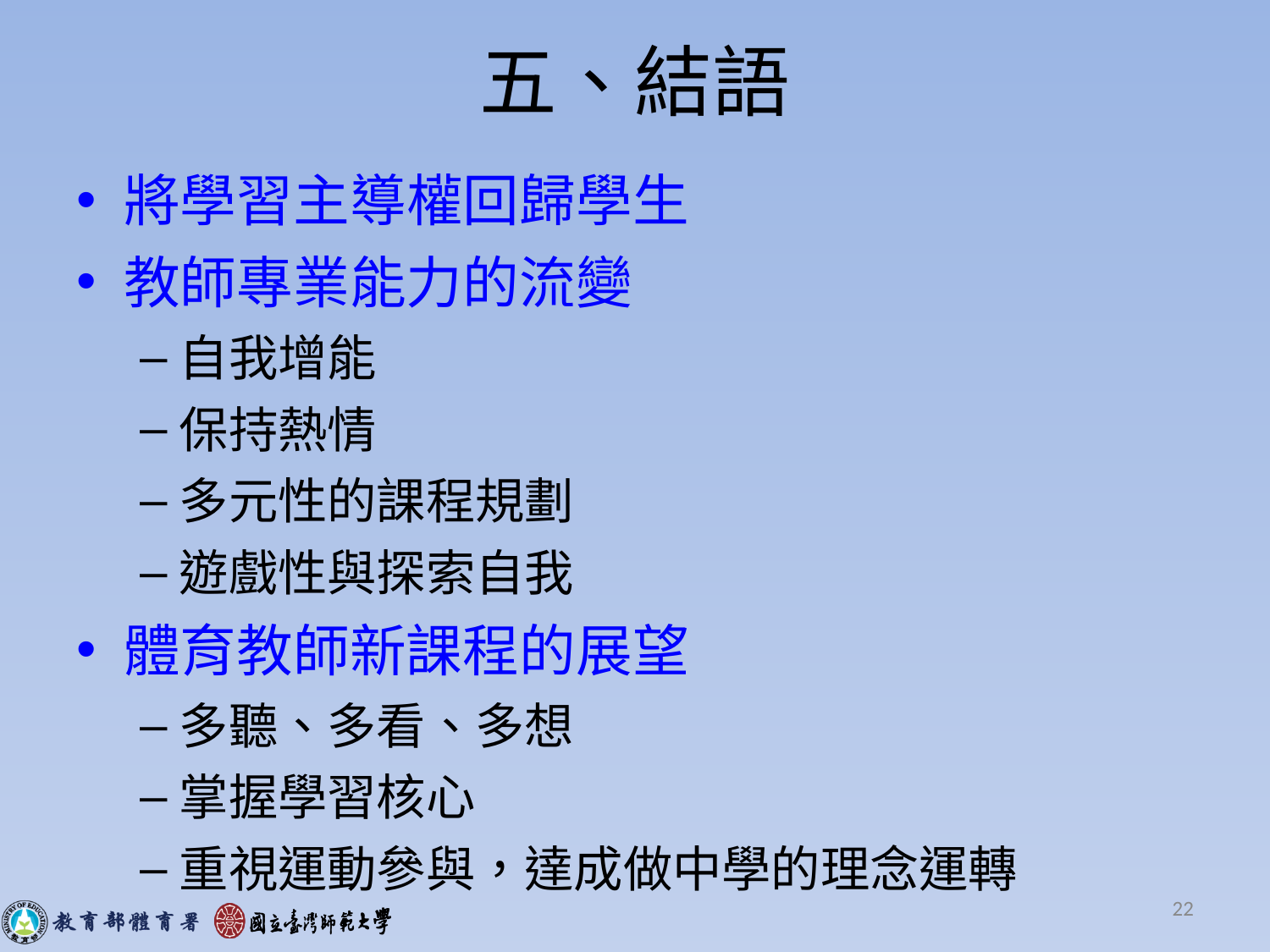

# 五、結語
將學習主導權回歸學生
教師專業能力的流變
自我增能
保持熱情
多元性的課程規劃
遊戲性與探索自我
體育教師新課程的展望
多聽、多看、多想
掌握學習核心
重視運動參與，達成做中學的理念運轉
22